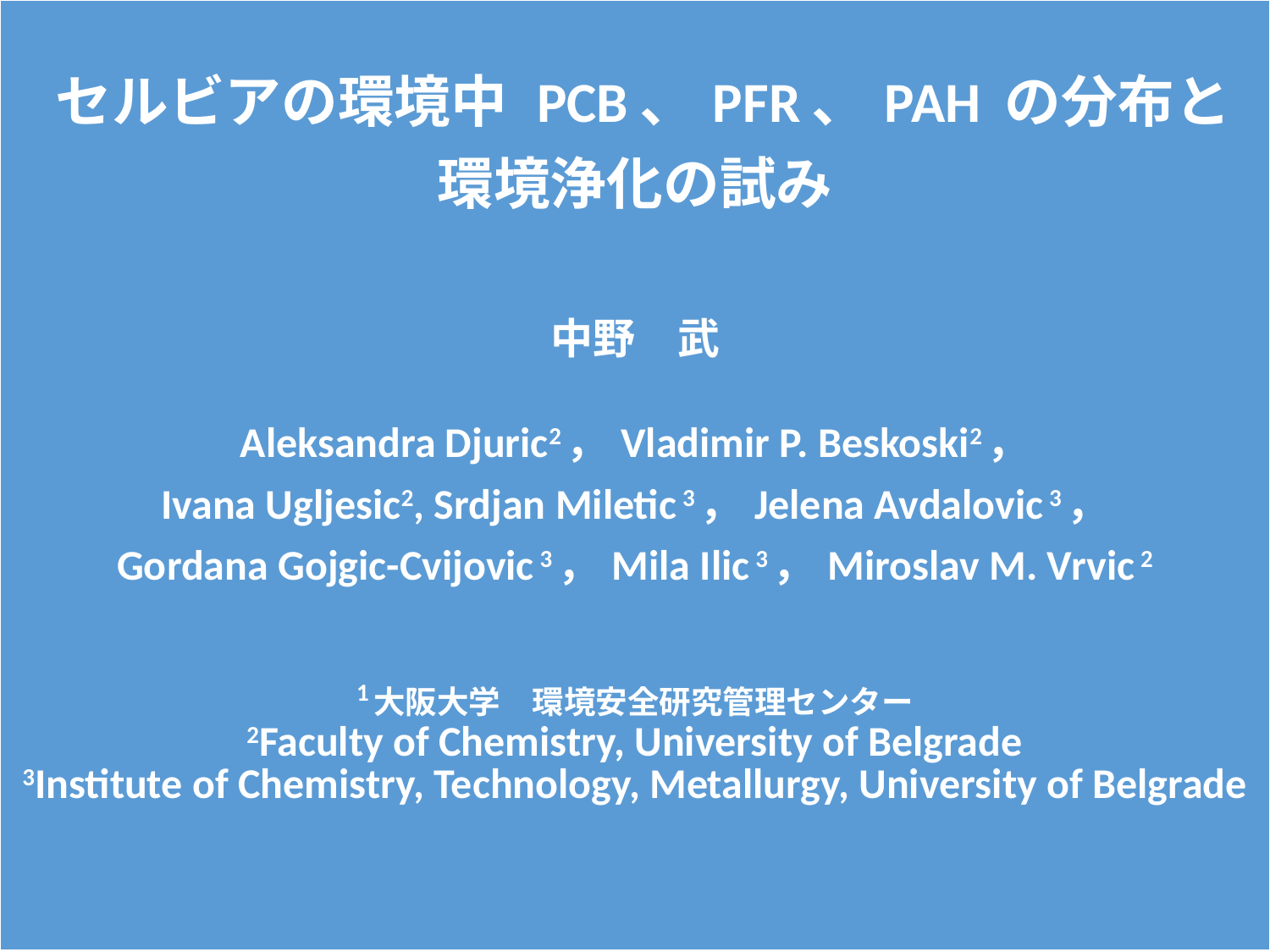

| ​セルビアの環境中 PCB、PFR、PAH の分布と 環境浄化の試み 中野　武 Aleksandra Djuric2，Vladimir P. Beskoski2， Ivana Ugljesic2, Srdjan Miletic 3，Jelena Avdalovic 3， Gordana Gojgic-Cvijovic 3，Mila Ilic 3，Miroslav M. Vrvic 2 1大阪大学　環境安全研究管理センター 2Faculty of Chemistry, University of Belgrade 3Institute of Chemistry, Technology, Metallurgy, University of Belgrade |
| --- |